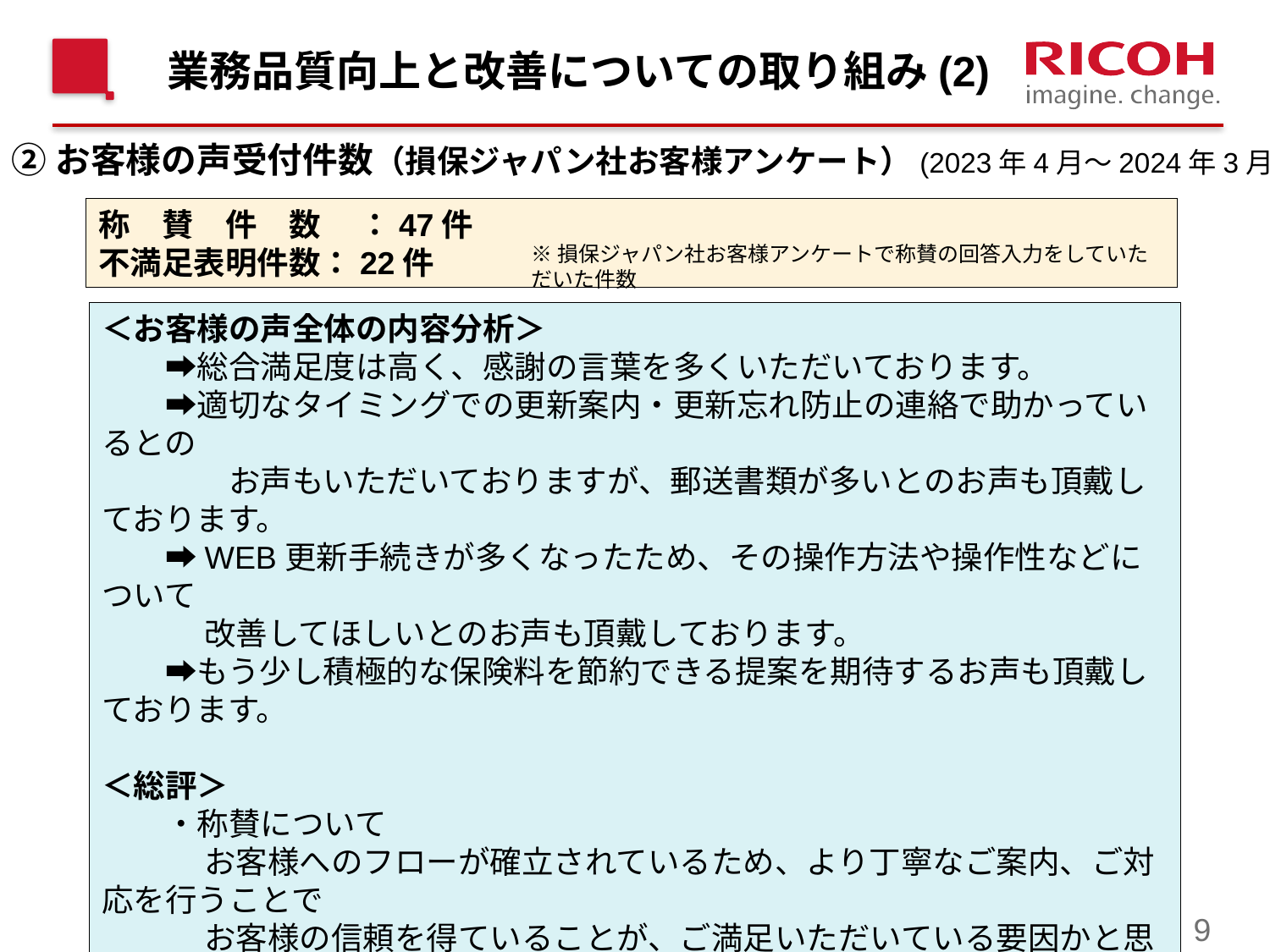

# 業務品質向上と改善についての取り組み(2)
②お客様の声受付件数（損保ジャパン社お客様アンケート）(2023年4月～2024年3月)
称　賛　件　数　 ：47件
不満足表明件数：22件
※損保ジャパン社お客様アンケートで称賛の回答入力をしていただいた件数
＜お客様の声全体の内容分析＞
　　➡総合満足度は高く、感謝の言葉を多くいただいております。
　　➡適切なタイミングでの更新案内・更新忘れ防止の連絡で助かっているとの
　　　　お声もいただいておりますが、郵送書類が多いとのお声も頂戴しております。
　　➡WEB更新手続きが多くなったため、その操作方法や操作性などについて
　　　 改善してほしいとのお声も頂戴しております。
　　➡もう少し積極的な保険料を節約できる提案を期待するお声も頂戴しております。

＜総評＞
　　・称賛について
　　　 お客様へのフローが確立されているため、より丁寧なご案内、ご対応を行うことで
　　　 お客様の信頼を得ていることが、ご満足いただいている要因かと思います。
　　・不満足表明について
　　　　WEB更新手続きの操作性に対するご要望、他社WEB更新との比較、
　　　　保険料UPについての課題を多く頂戴しております。
9